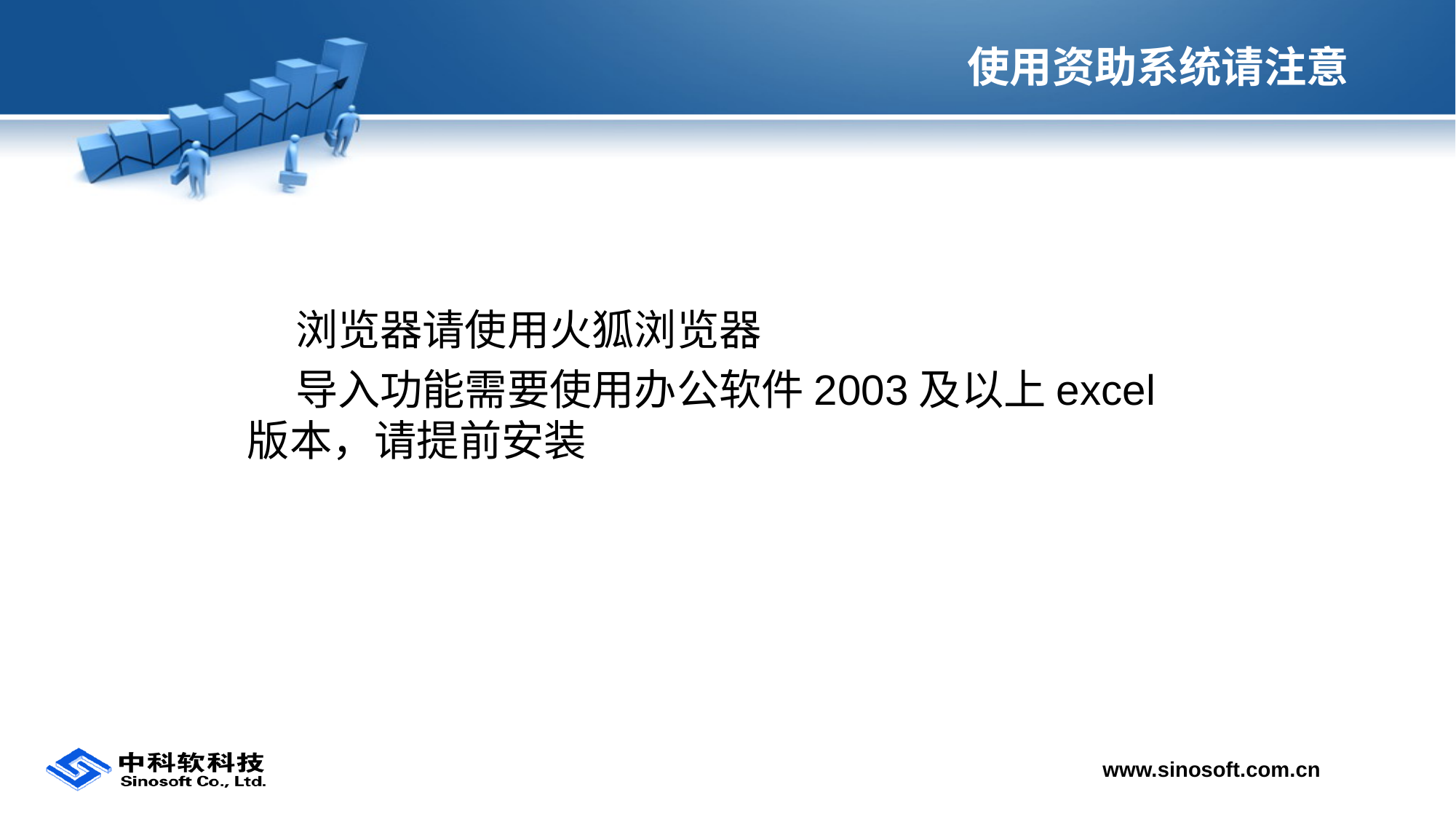

# 使用资助系统请注意
    浏览器请使用火狐浏览器
    导入功能需要使用办公软件2003及以上excel版本，请提前安装